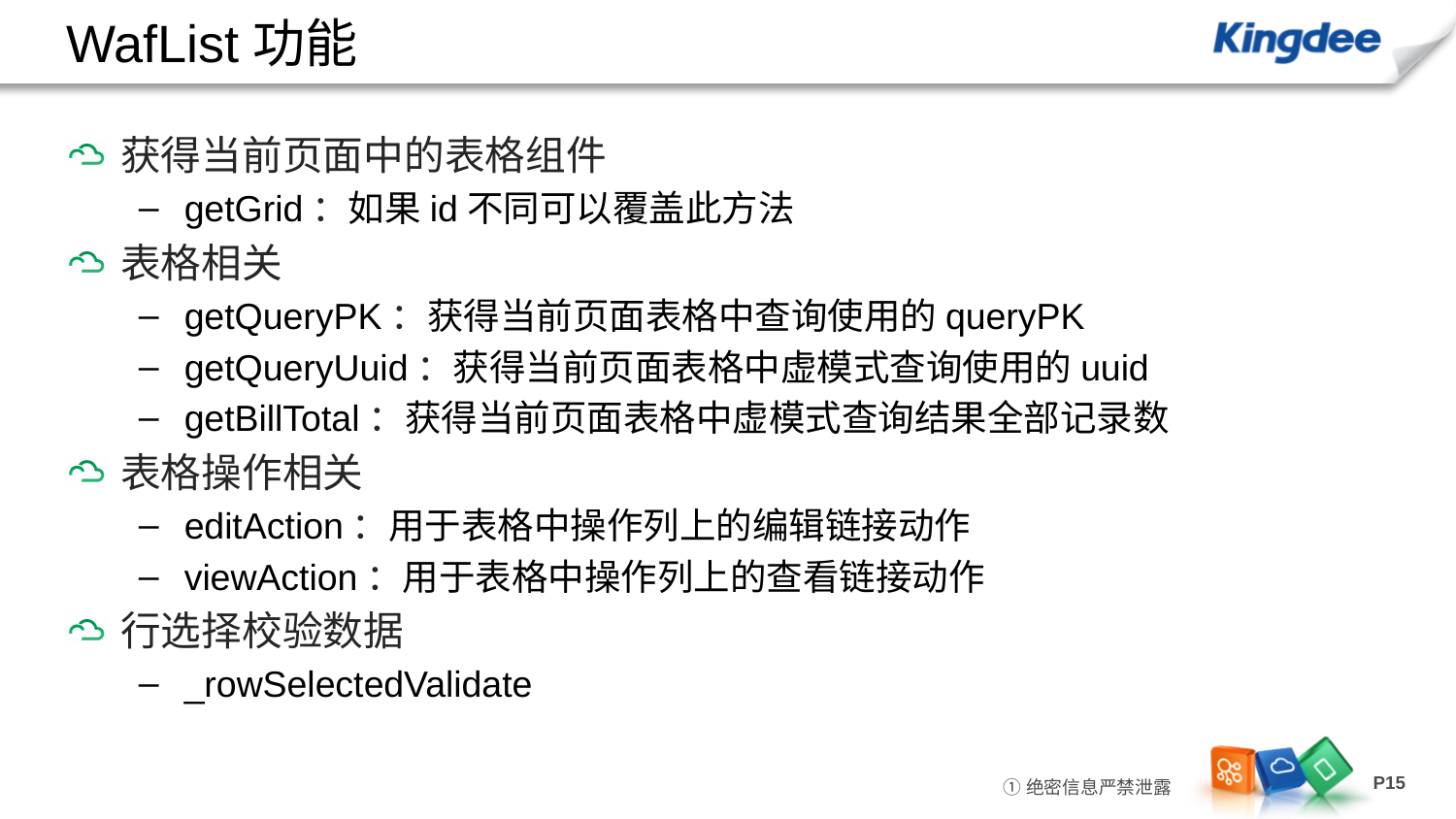

# WafList功能
获得当前页面中的表格组件
getGrid：如果id不同可以覆盖此方法
表格相关
getQueryPK：获得当前页面表格中查询使用的queryPK
getQueryUuid：获得当前页面表格中虚模式查询使用的uuid
getBillTotal：获得当前页面表格中虚模式查询结果全部记录数
表格操作相关
editAction：用于表格中操作列上的编辑链接动作
viewAction：用于表格中操作列上的查看链接动作
行选择校验数据
_rowSelectedValidate